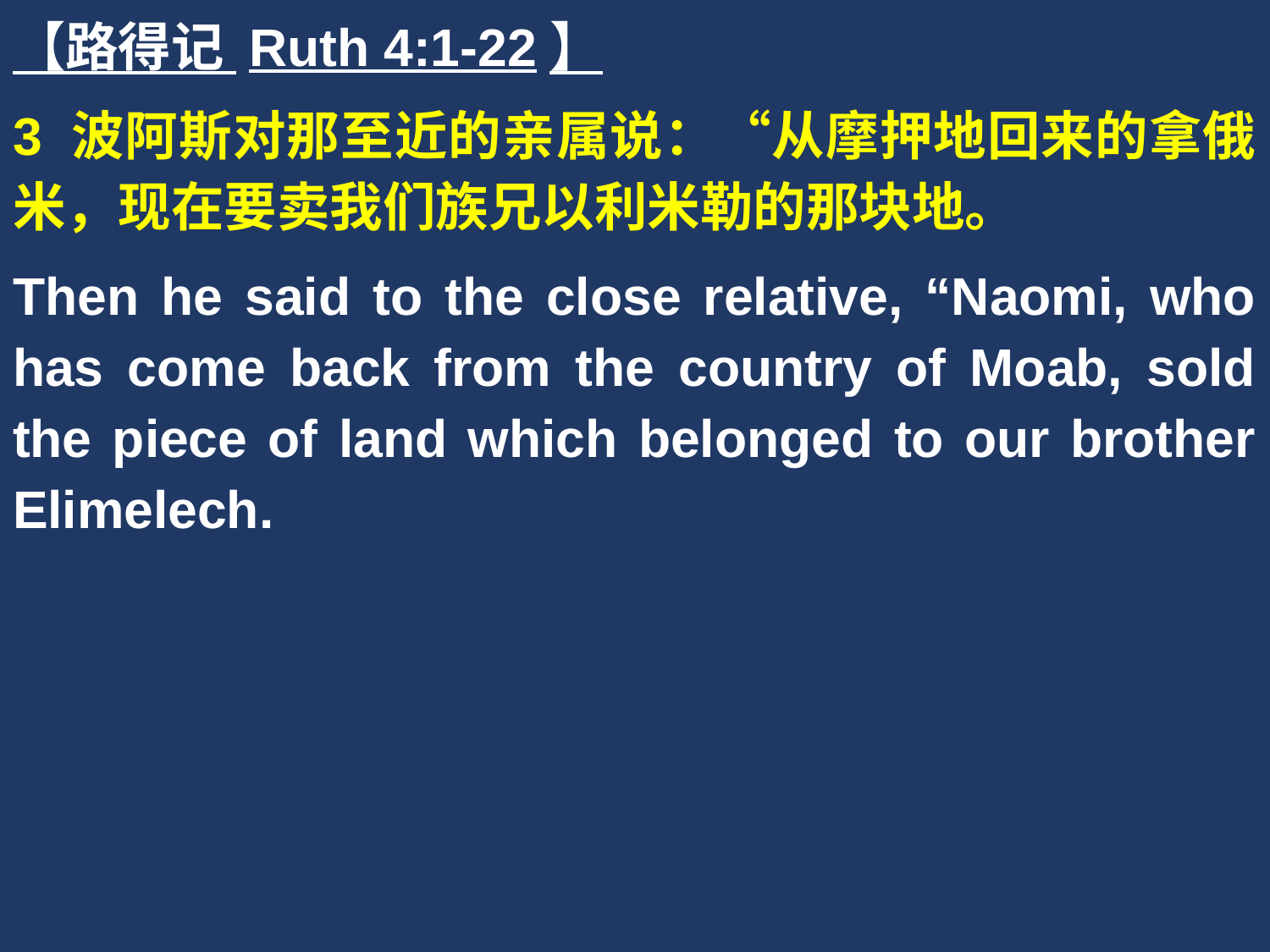

【路得记 Ruth 4:1-22】
3 波阿斯对那至近的亲属说：“从摩押地回来的拿俄米，现在要卖我们族兄以利米勒的那块地。
Then he said to the close relative, “Naomi, who has come back from the country of Moab, sold the piece of land which belonged to our brother Elimelech.